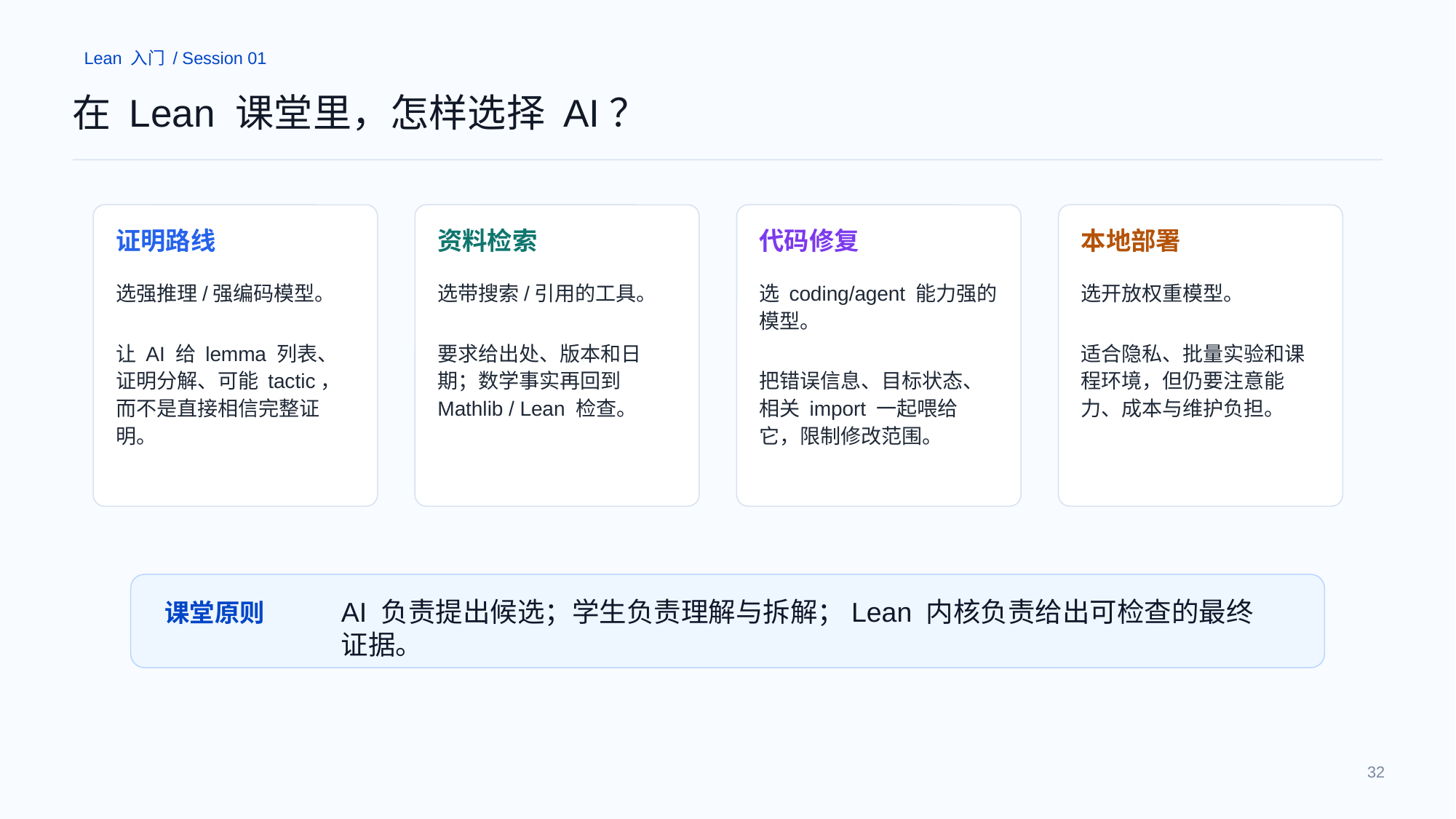

Lean 入门 / Session 01
在 Lean 课堂里，怎样选择 AI？

证明路线
资料检索
代码修复
本地部署
选强推理/强编码模型。

让 AI 给 lemma 列表、证明分解、可能 tactic，而不是直接相信完整证明。
选带搜索/引用的工具。

要求给出处、版本和日期；数学事实再回到 Mathlib / Lean 检查。
选 coding/agent 能力强的模型。

把错误信息、目标状态、相关 import 一起喂给它，限制修改范围。
选开放权重模型。

适合隐私、批量实验和课程环境，但仍要注意能力、成本与维护负担。

AI 负责提出候选；学生负责理解与拆解；Lean 内核负责给出可检查的最终证据。
课堂原则
32